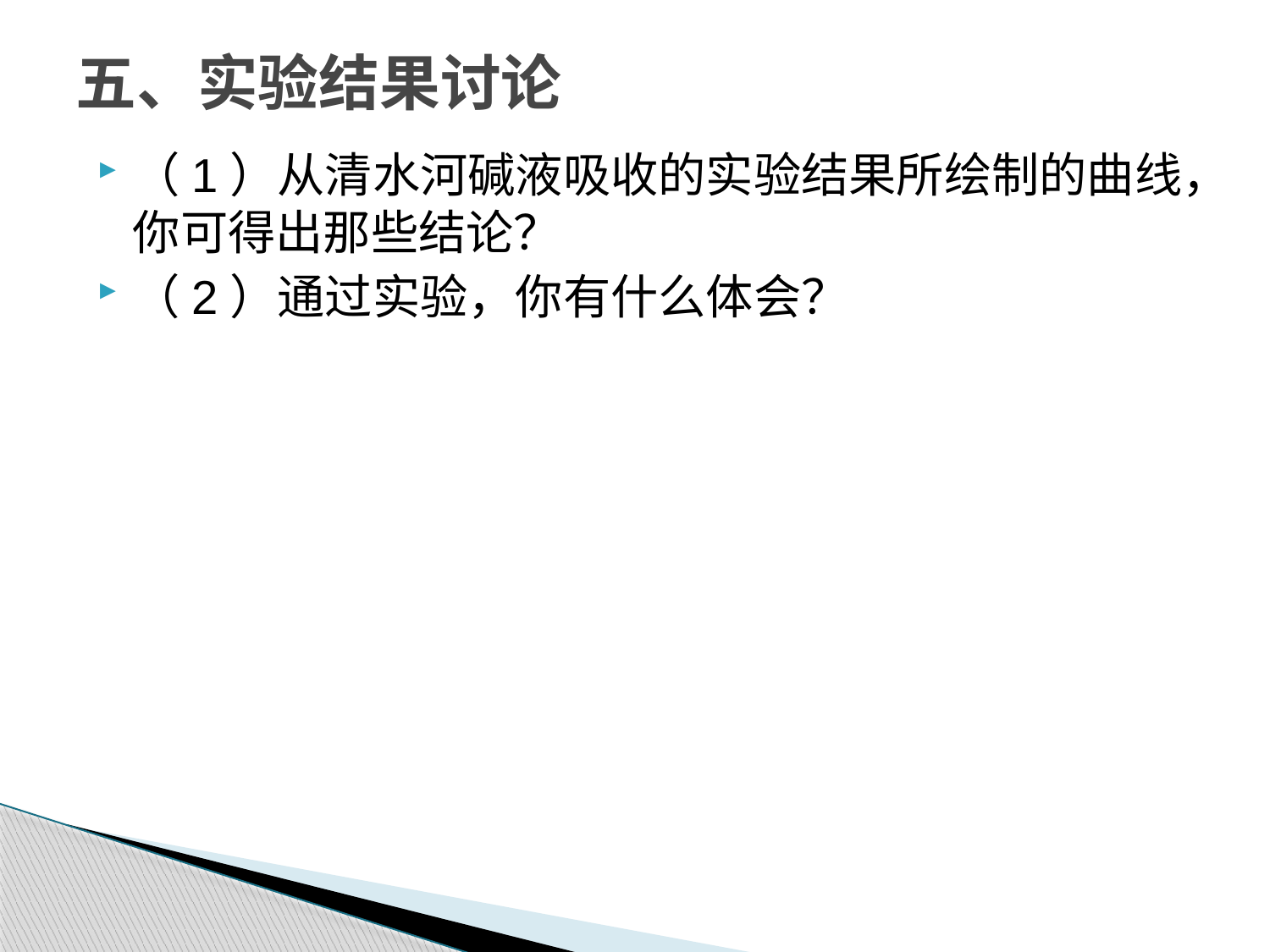

# 五、实验结果讨论
（1）从清水河碱液吸收的实验结果所绘制的曲线，你可得出那些结论？
（2）通过实验，你有什么体会？